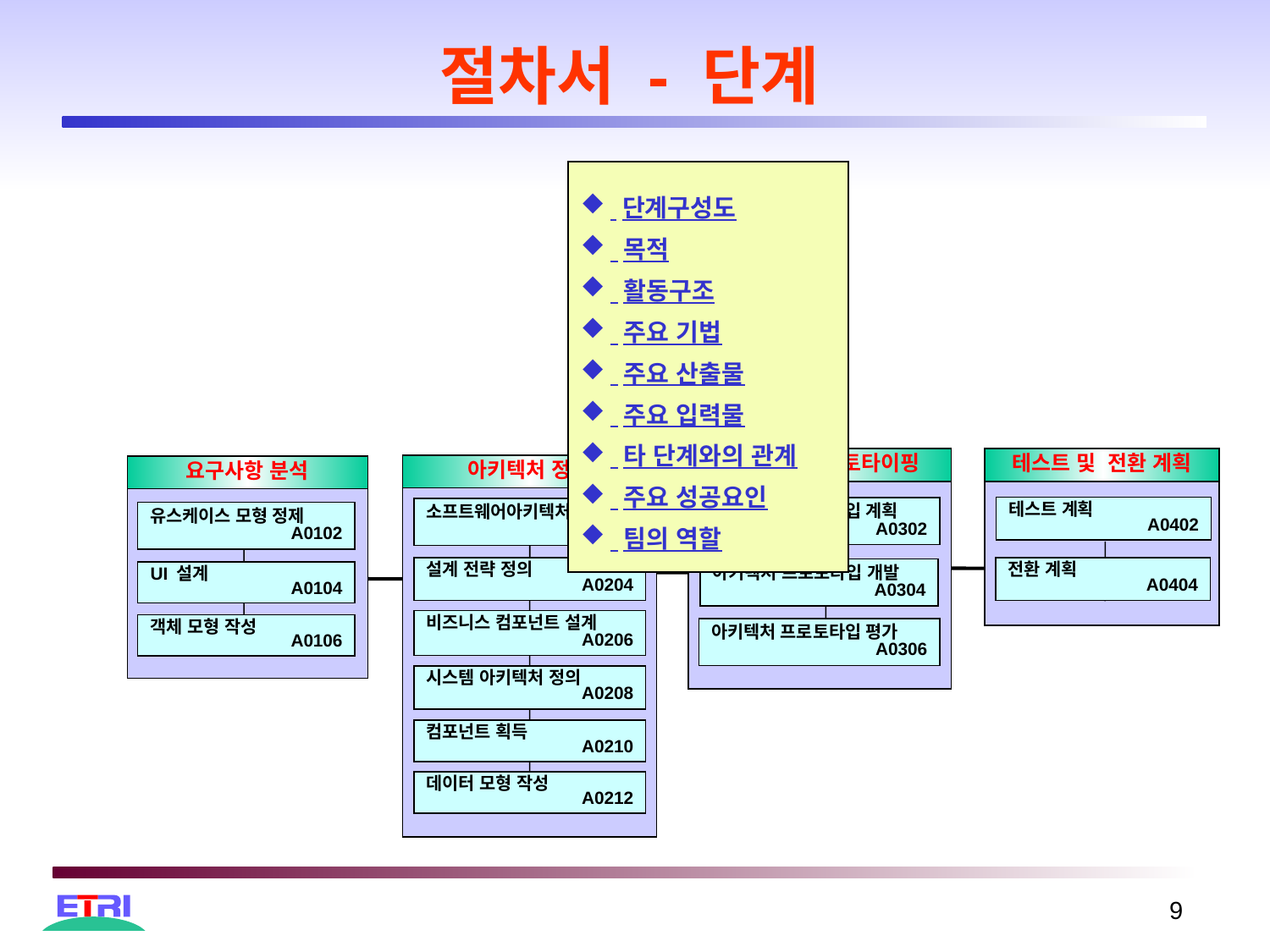

# 절차서 - 단계
 단계구성도
 목적
 활동구조
 주요 기법
 주요 산출물
 주요 입력물
 타 단계와의 관계
 주요 성공요인
 팀의 역할

아키텍처 프로토타이핑

테스트 및  전환 계획
아키텍처 정의

요구사항 분석

테스트 계획
A0402
아키텍처 프로토타입 계획
A0302
소프트웨어아키텍처 정의
A0202
유스케이스 모형 정제
A0102

설계 전략 정의
A0204
전환 계획
A0404
아키텍처 프로토타입 개발
A0304
UI 설계
A0104

비즈니스 컴포넌트 설계
A0206
객체 모형 작성
A0106
아키텍처 프로토타입 평가
A0306
시스템 아키텍처 정의
A0208
컴포넌트 획득
A0210
데이터 모형 작성
A0212

9